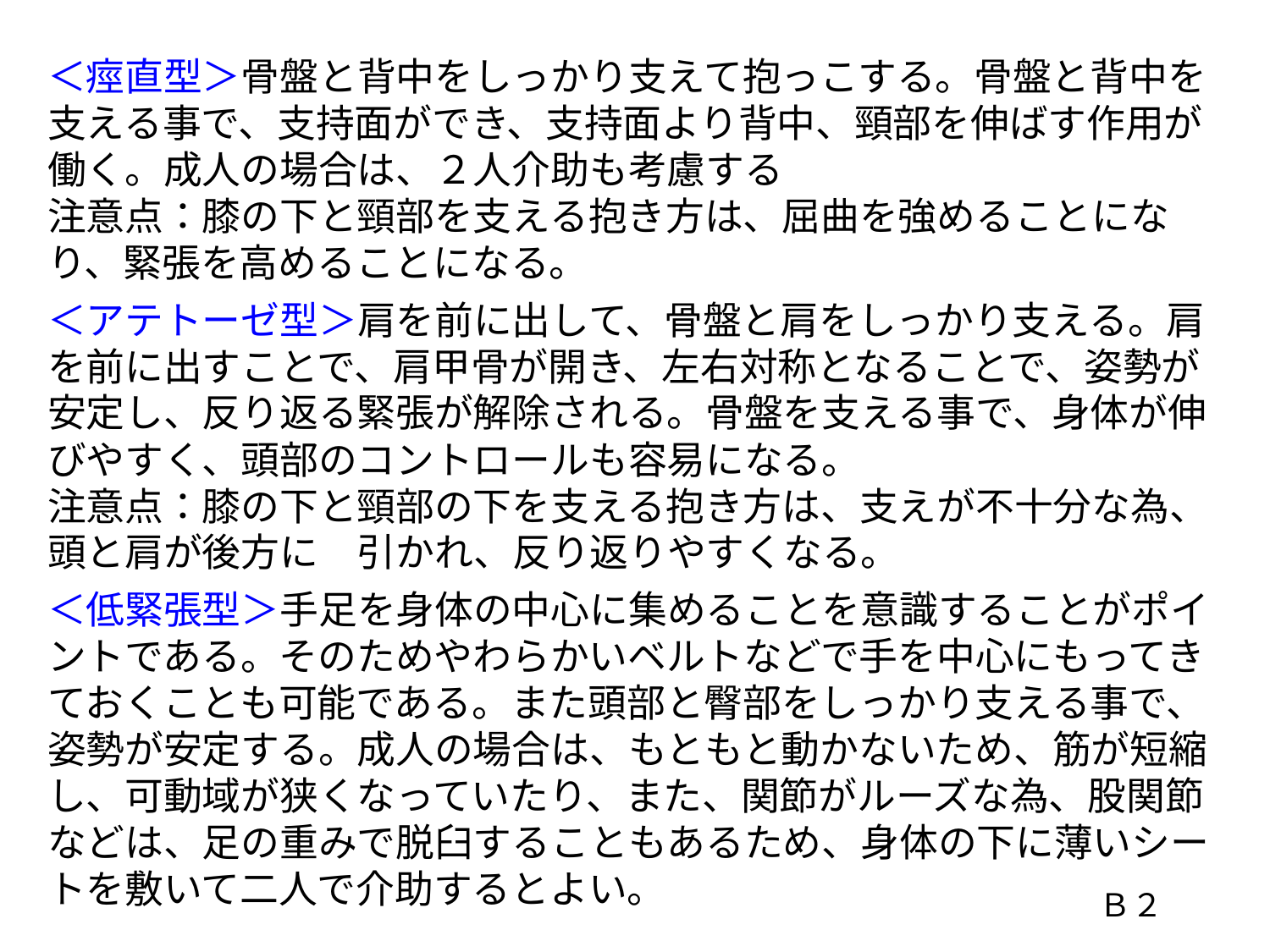

＜痙直型＞骨盤と背中をしっかり支えて抱っこする。骨盤と背中を支える事で、支持面ができ、支持面より背中、頸部を伸ばす作用が働く。成人の場合は、２人介助も考慮する
注意点：膝の下と頸部を支える抱き方は、屈曲を強めることになり、緊張を高めることになる。
＜アテトーゼ型＞肩を前に出して、骨盤と肩をしっかり支える。肩を前に出すことで、肩甲骨が開き、左右対称となることで、姿勢が安定し、反り返る緊張が解除される。骨盤を支える事で、身体が伸びやすく、頭部のコントロールも容易になる。
注意点：膝の下と頸部の下を支える抱き方は、支えが不十分な為、頭と肩が後方に　引かれ、反り返りやすくなる。
＜低緊張型＞手足を身体の中心に集めることを意識することがポイントである。そのためやわらかいベルトなどで手を中心にもってきておくことも可能である。また頭部と臀部をしっかり支える事で、姿勢が安定する。成人の場合は、もともと動かないため、筋が短縮し、可動域が狭くなっていたり、また、関節がルーズな為、股関節などは、足の重みで脱臼することもあるため、身体の下に薄いシートを敷いて二人で介助するとよい。
Ｂ２